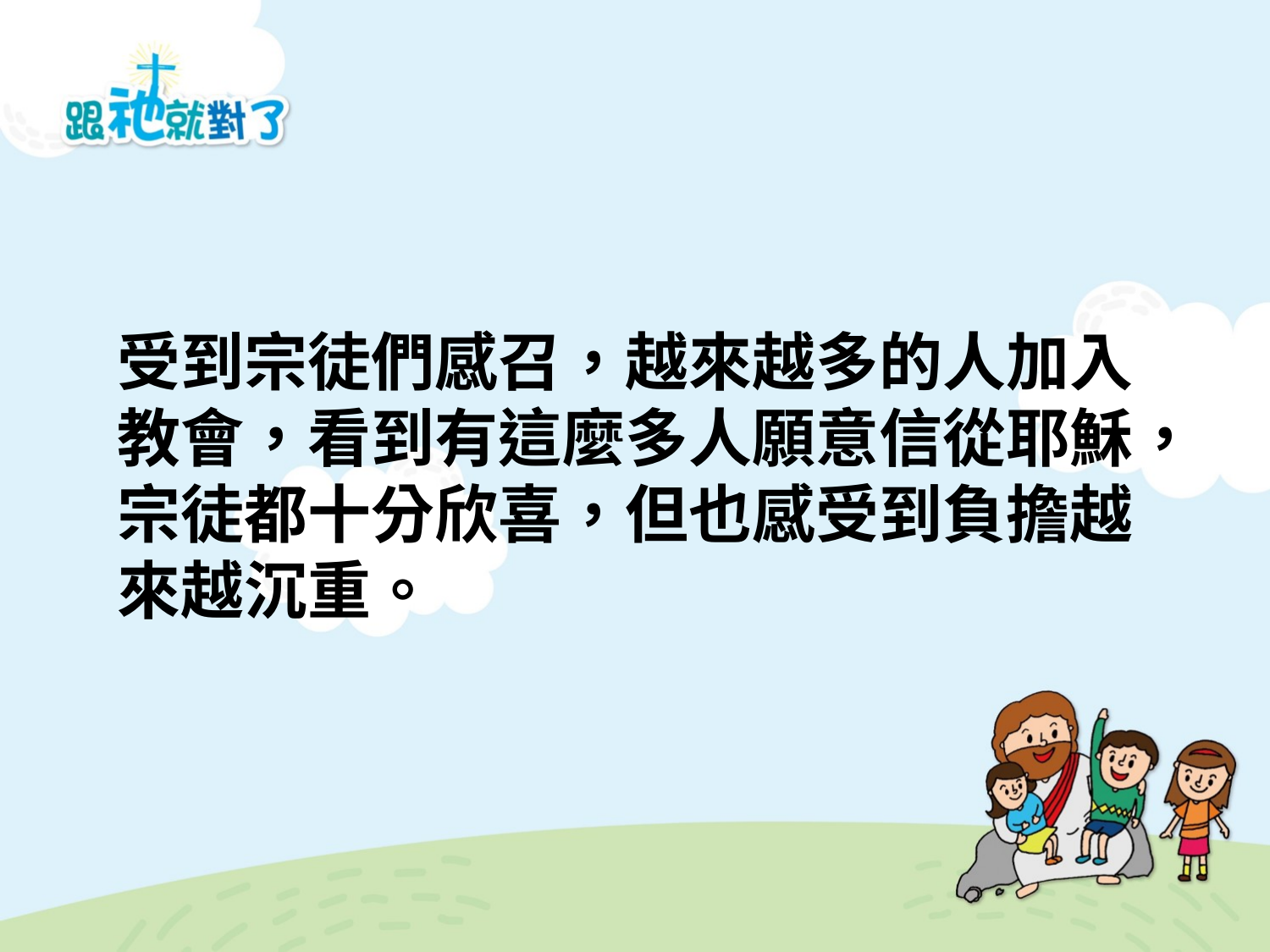

受到宗徒們感召，越來越多的人加入教會，看到有這麼多人願意信從耶穌，宗徒都十分欣喜，但也感受到負擔越來越沉重。